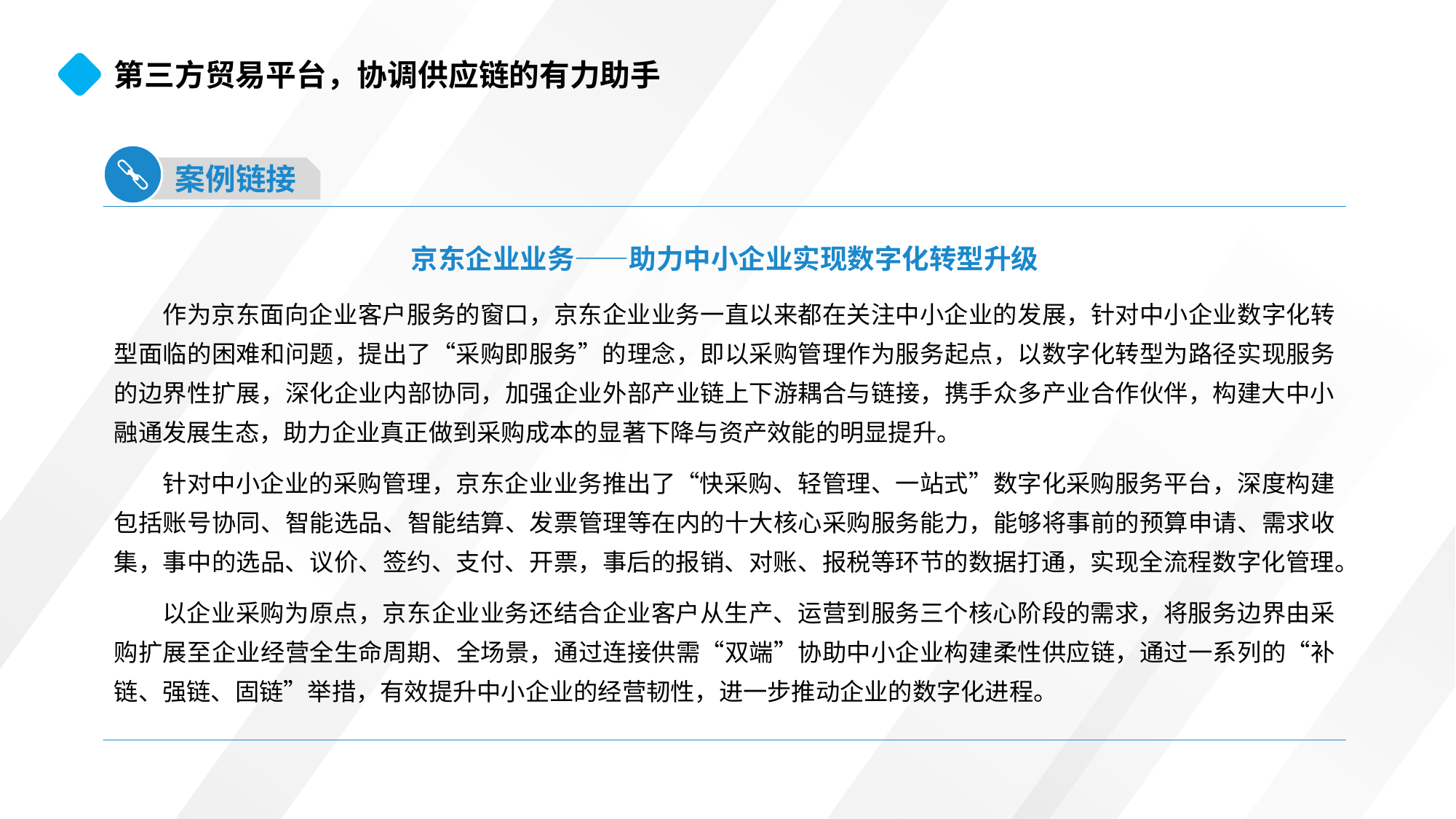

第三方贸易平台，协调供应链的有力助手

案例链接

京东企业业务——助力中小企业实现数字化转型升级
作为京东面向企业客户服务的窗口，京东企业业务一直以来都在关注中小企业的发展，针对中小企业数字化转型面临的困难和问题，提出了“采购即服务”的理念，即以采购管理作为服务起点，以数字化转型为路径实现服务的边界性扩展，深化企业内部协同，加强企业外部产业链上下游耦合与链接，携手众多产业合作伙伴，构建大中小融通发展生态，助力企业真正做到采购成本的显著下降与资产效能的明显提升。
针对中小企业的采购管理，京东企业业务推出了“快采购、轻管理、一站式”数字化采购服务平台，深度构建包括账号协同、智能选品、智能结算、发票管理等在内的十大核心采购服务能力，能够将事前的预算申请、需求收集，事中的选品、议价、签约、支付、开票，事后的报销、对账、报税等环节的数据打通，实现全流程数字化管理。
以企业采购为原点，京东企业业务还结合企业客户从生产、运营到服务三个核心阶段的需求，将服务边界由采购扩展至企业经营全生命周期、全场景，通过连接供需“双端”协助中小企业构建柔性供应链，通过一系列的“补链、强链、固链”举措，有效提升中小企业的经营韧性，进一步推动企业的数字化进程。